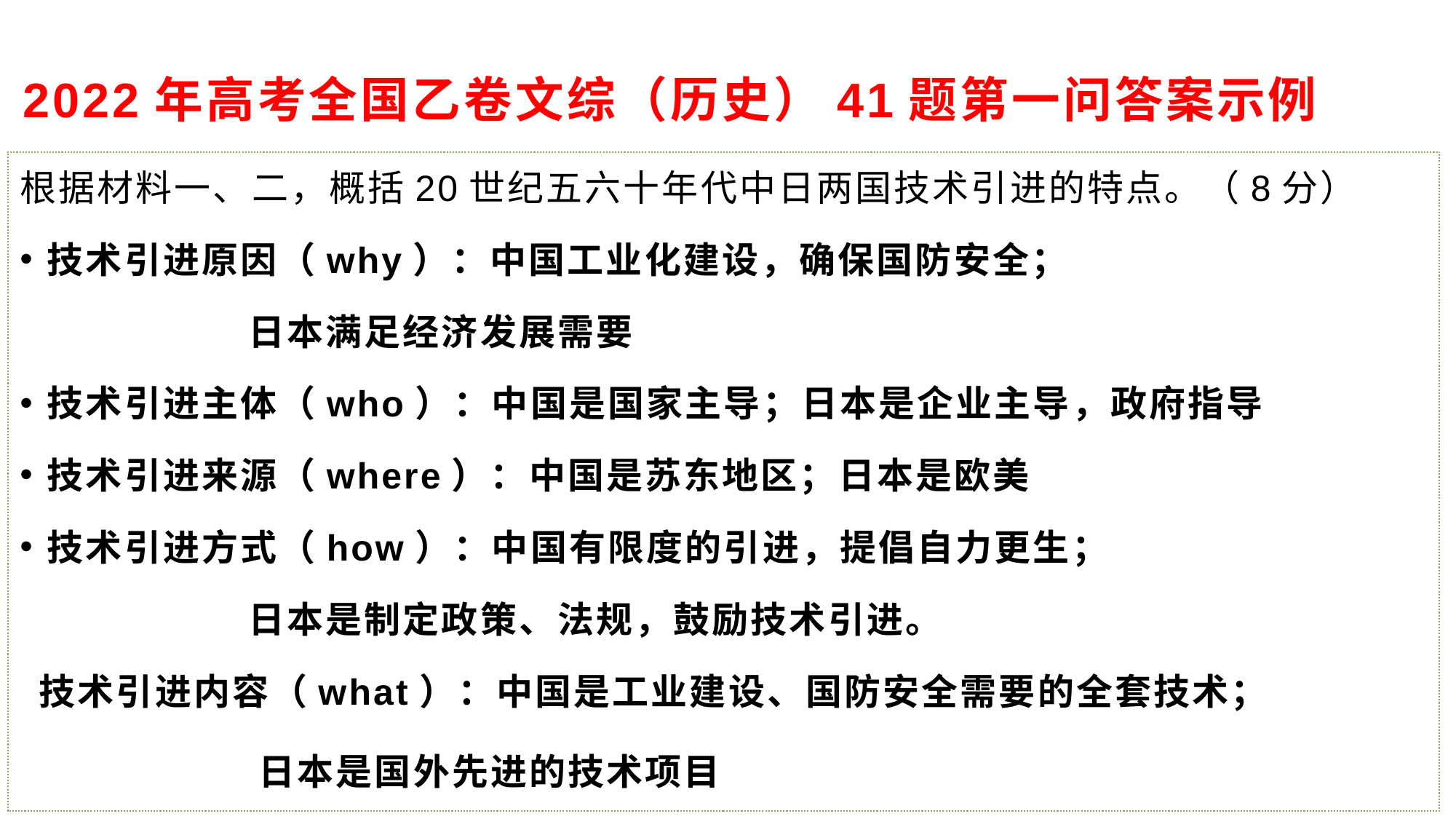

# 2022年高考全国乙卷文综（历史）41题第一问答案示例
根据材料一、二，概括20世纪五六十年代中日两国技术引进的特点。（8分）
技术引进原因（why）：中国工业化建设，确保国防安全；
                     日本满足经济发展需要
技术引进主体（who）：中国是国家主导；日本是企业主导，政府指导
技术引进来源（where）：中国是苏东地区；日本是欧美
技术引进方式（how）：中国有限度的引进，提倡自力更生；
                     日本是制定政策、法规，鼓励技术引进。
 技术引进内容（what）：中国是工业建设、国防安全需要的全套技术；
                      日本是国外先进的技术项目